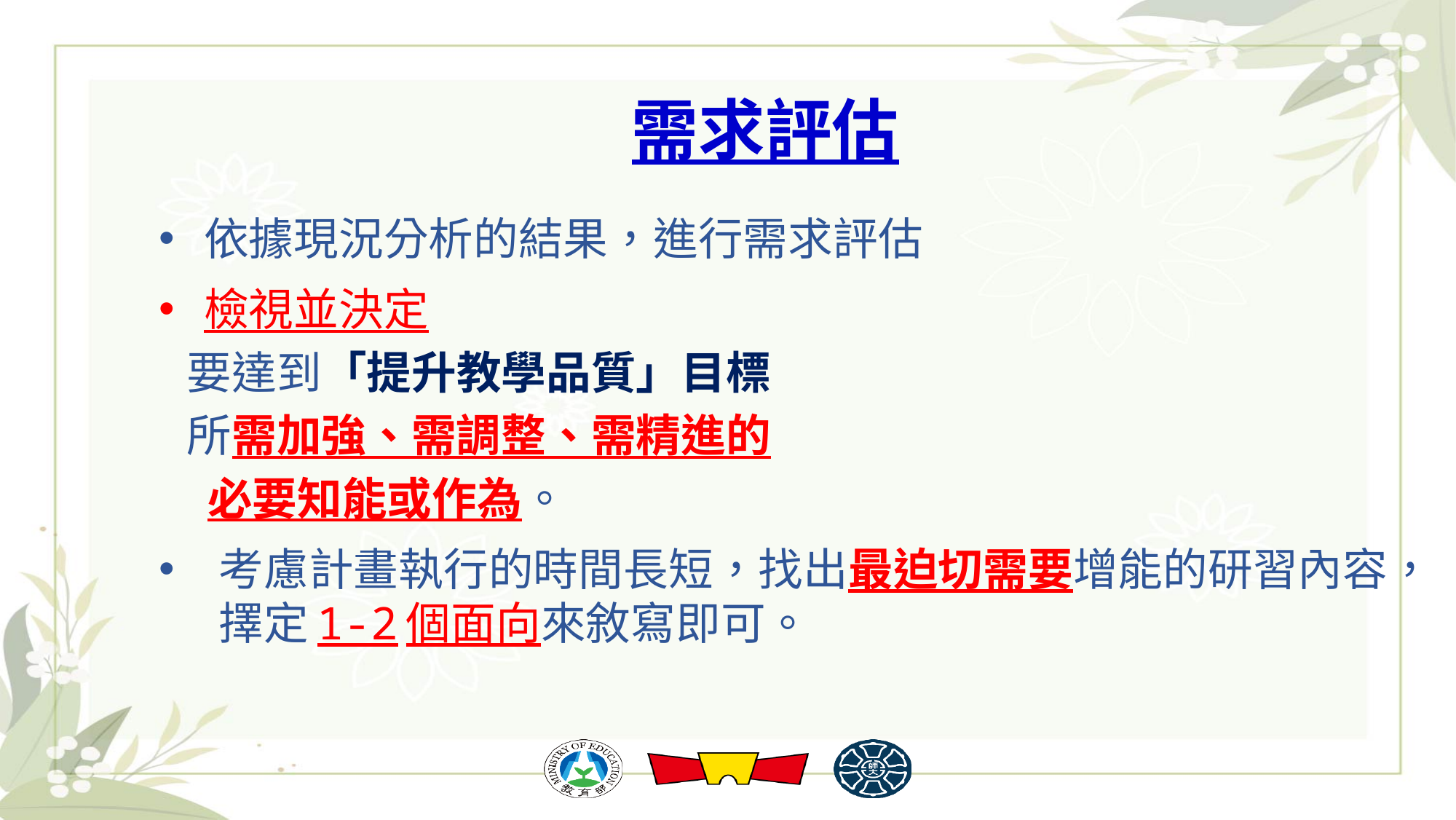

# 需求評估
依據現況分析的結果，進行需求評估
檢視並決定
  要達到「提升教學品質」目標
  所需加強、需調整、需精進的
    必要知能或作為。
考慮計畫執行的時間長短，找出最迫切需要增能的研習內容，擇定1-2個面向來敘寫即可。